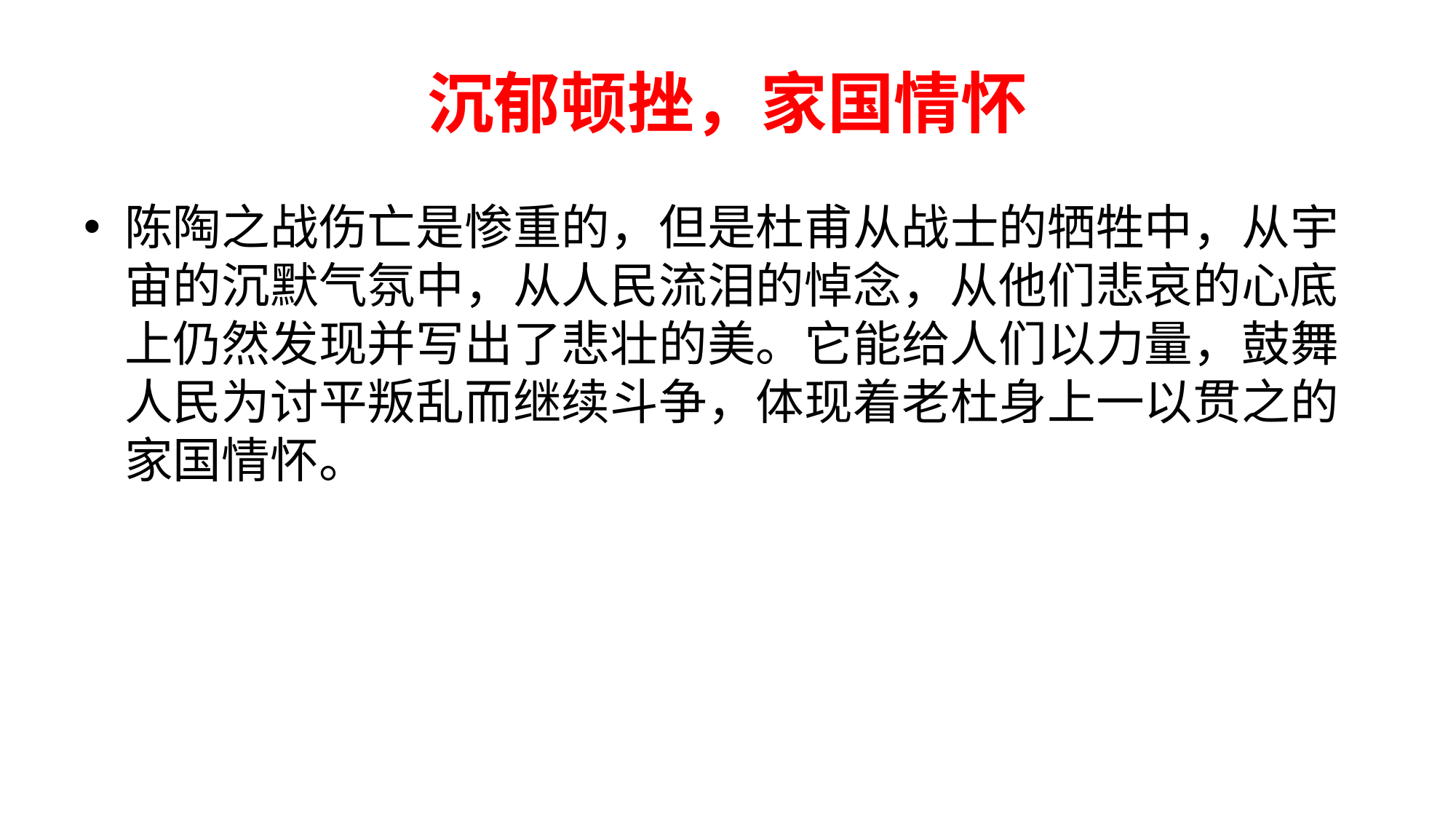

# 沉郁顿挫，家国情怀
陈陶之战伤亡是惨重的，但是杜甫从战士的牺牲中，从宇宙的沉默气氛中，从人民流泪的悼念，从他们悲哀的心底上仍然发现并写出了悲壮的美。它能给人们以力量，鼓舞人民为讨平叛乱而继续斗争，体现着老杜身上一以贯之的家国情怀。